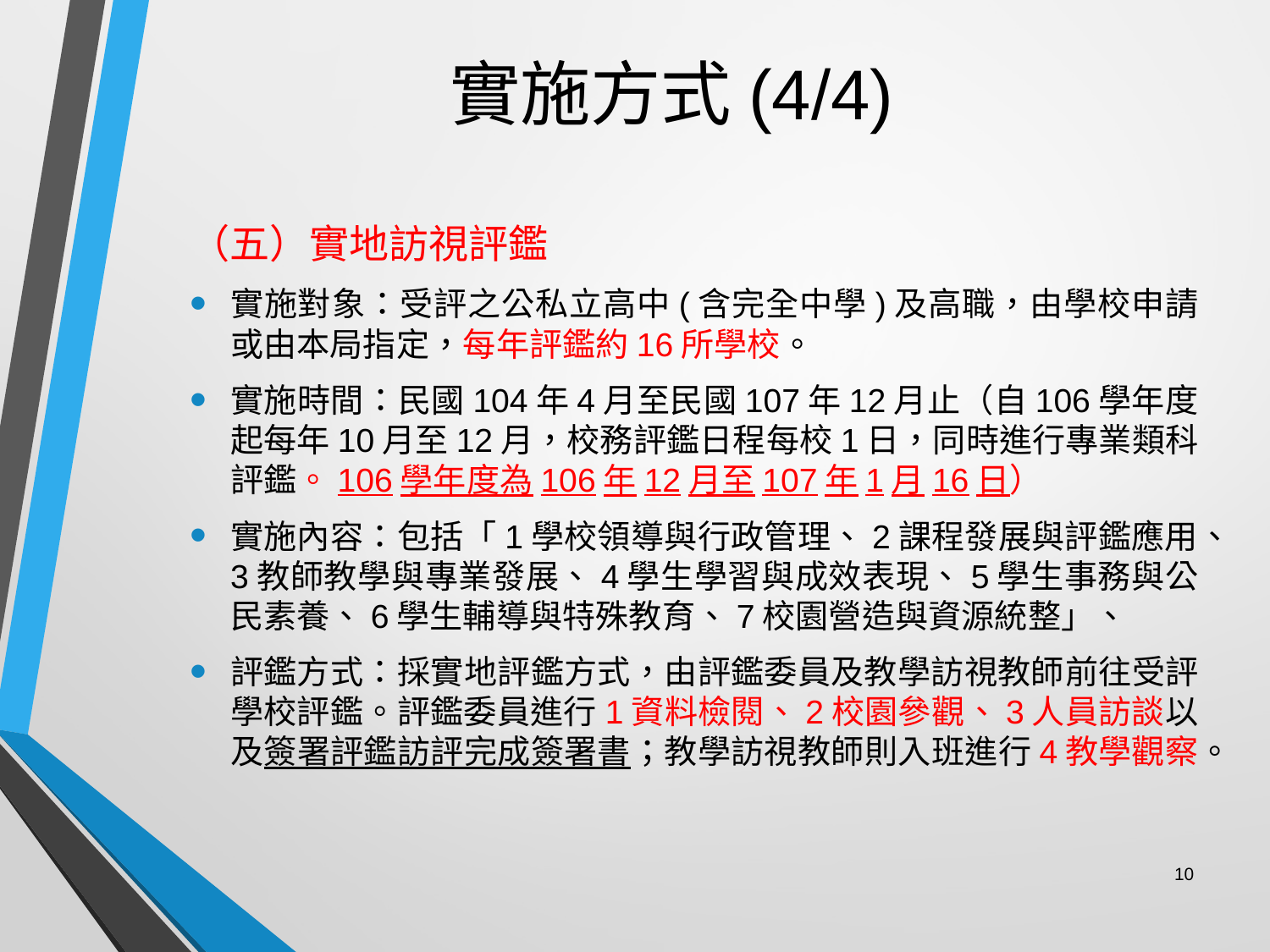

# 實施方式(4/4)
（五）實地訪視評鑑
實施對象：受評之公私立高中(含完全中學)及高職，由學校申請或由本局指定，每年評鑑約16所學校。
實施時間：民國104年4月至民國107年12月止（自106學年度起每年10月至12月，校務評鑑日程每校1日，同時進行專業類科評鑑。106學年度為106年12月至107年1月16日）
實施內容：包括「1學校領導與行政管理、2課程發展與評鑑應用、3教師教學與專業發展、4學生學習與成效表現、5學生事務與公民素養、6學生輔導與特殊教育、7校園營造與資源統整」、
評鑑方式：採實地評鑑方式，由評鑑委員及教學訪視教師前往受評學校評鑑。評鑑委員進行1資料檢閱、2校園參觀、3人員訪談以及簽署評鑑訪評完成簽署書；教學訪視教師則入班進行4教學觀察。
10